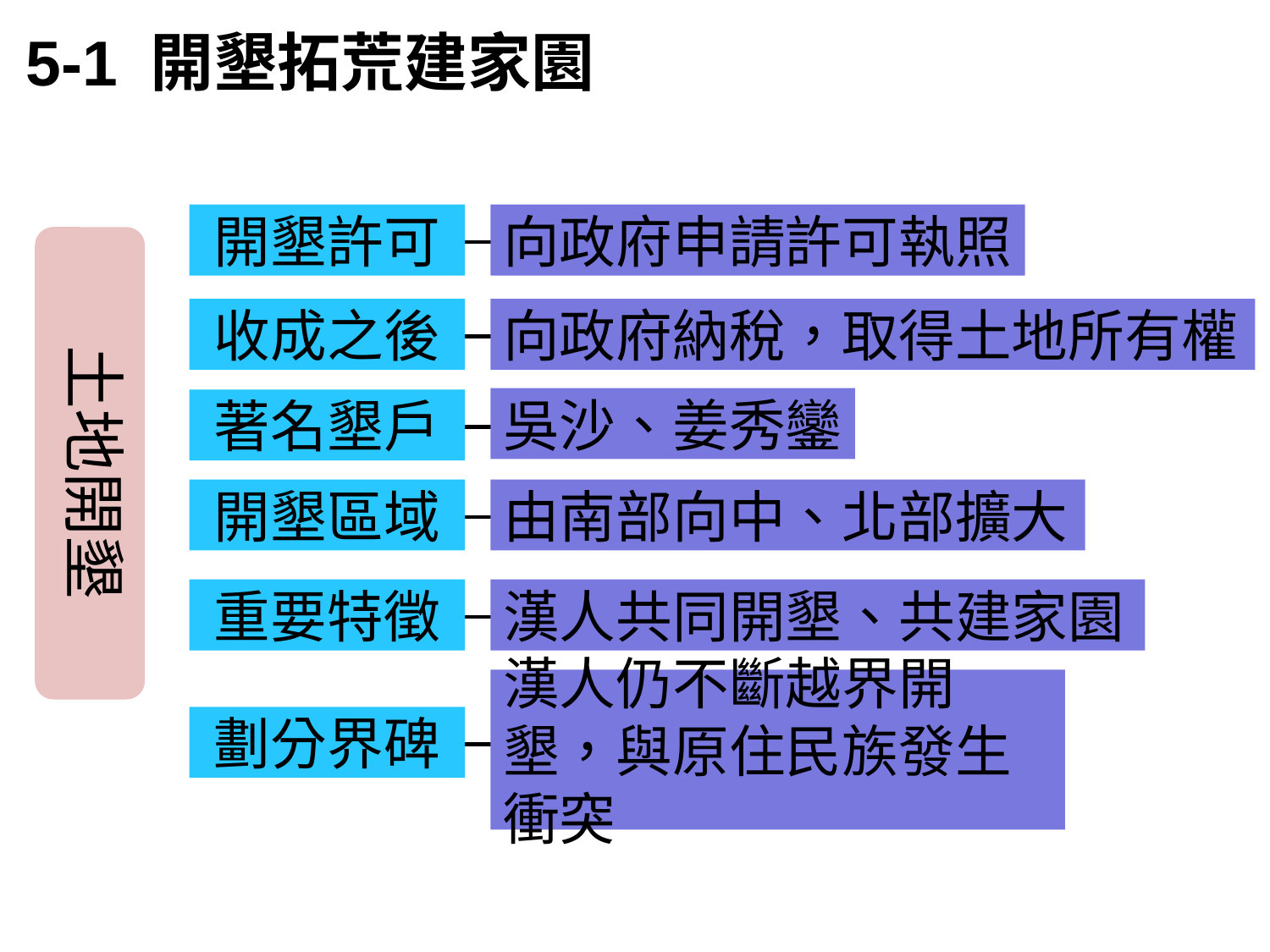

向政府納稅，取得土地所有權
向政府申請許可執照
5-1 開墾拓荒建家園
開墾許可
收成之後
土地開墾

由南部向中、北部擴大
吳沙、姜秀鑾
著名墾戶
漢人共同開墾、共建家園
開墾區域
漢人仍不斷越界開墾，與原住民族發生衝突
重要特徵
劃分界碑